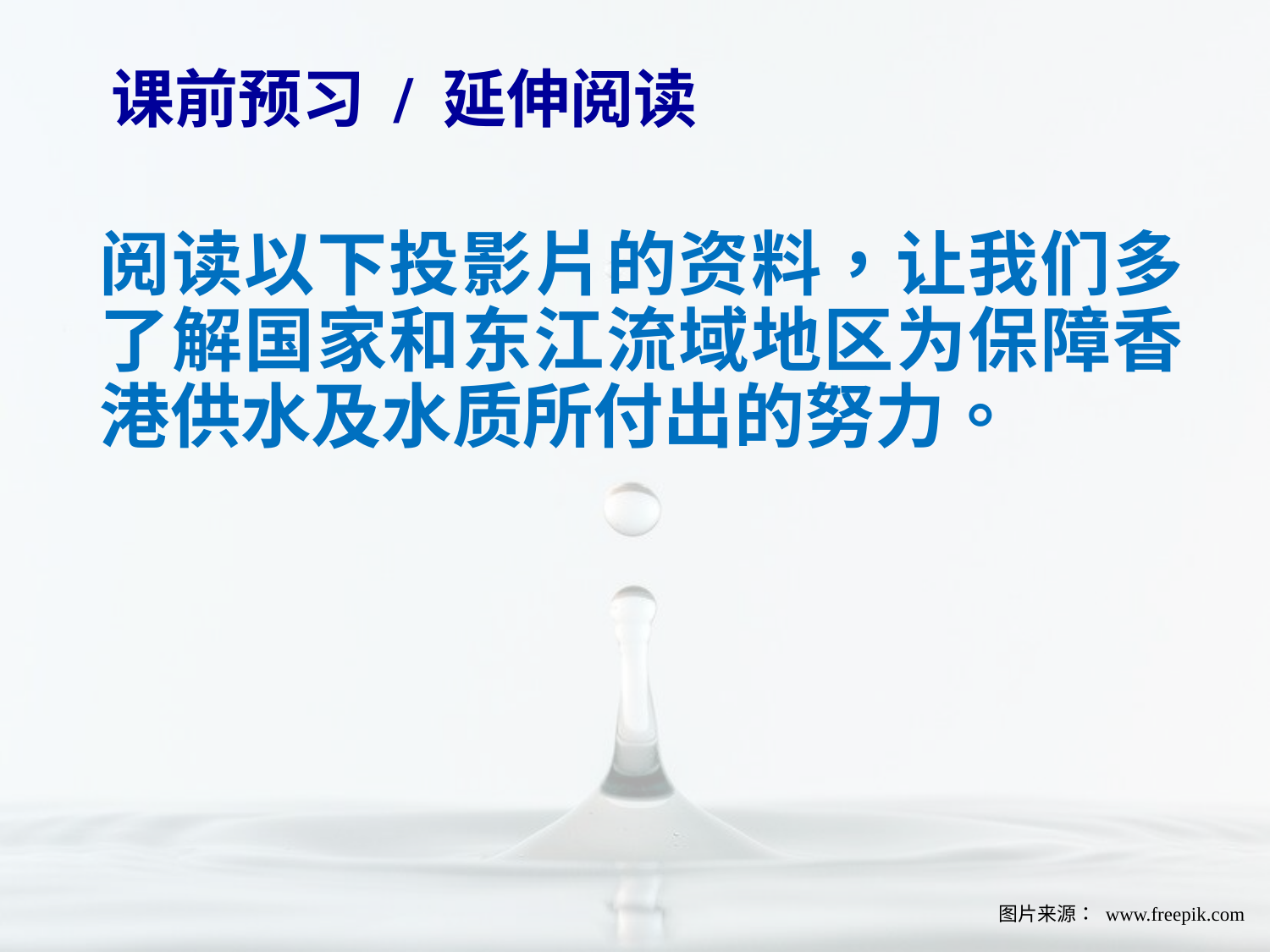

课前预习 / 延伸阅读
# 阅读以下投影片的资料，让我们多了解国家和东江流域地区为保障香港供水及水质所付出的努力。
图片来源： www.freepik.com